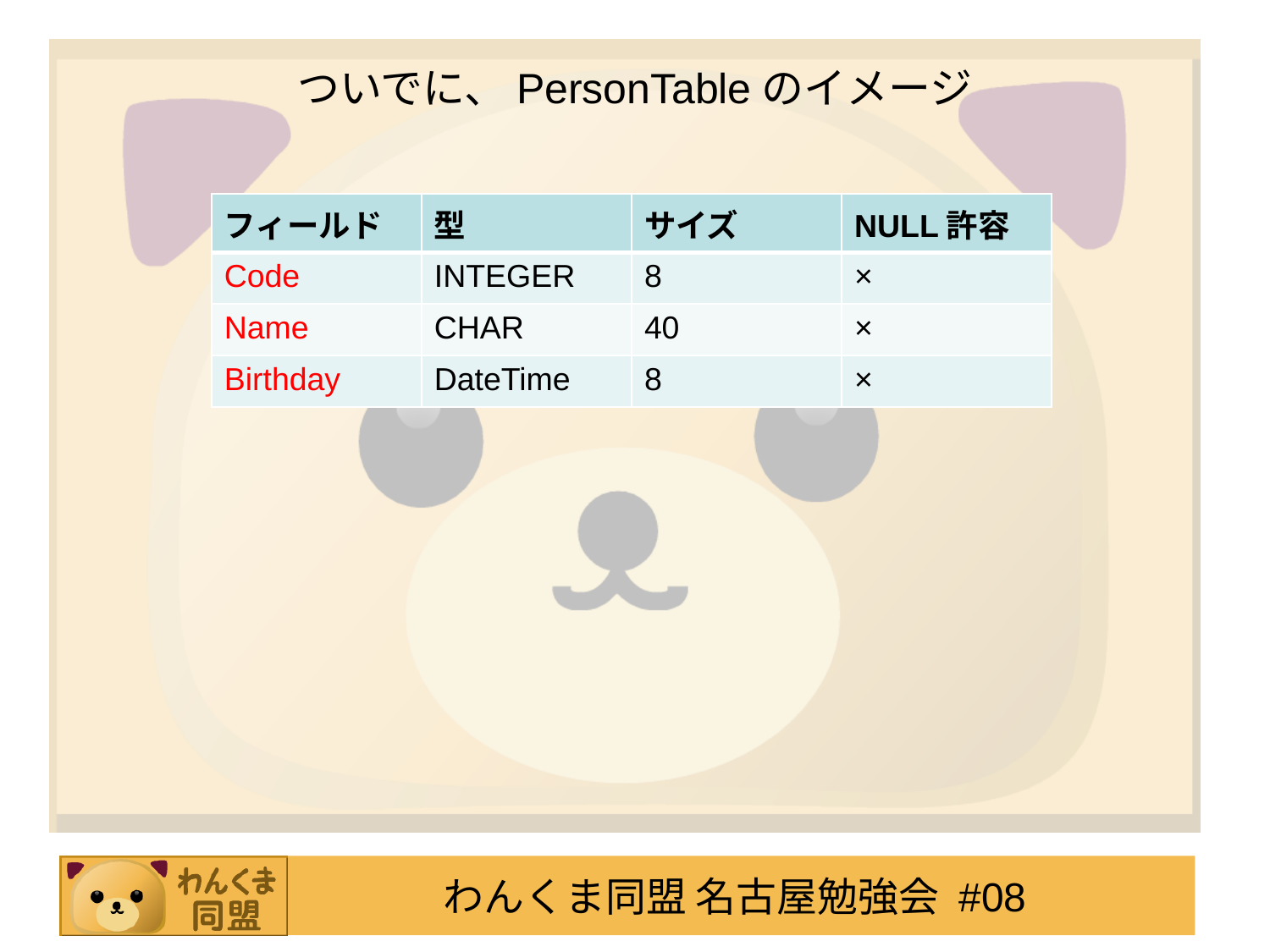

# ついでに、PersonTableのイメージ
| フィールド | 型 | サイズ | NULL許容 |
| --- | --- | --- | --- |
| Code | INTEGER | 8 | × |
| Name | CHAR | 40 | × |
| Birthday | DateTime | 8 | × |